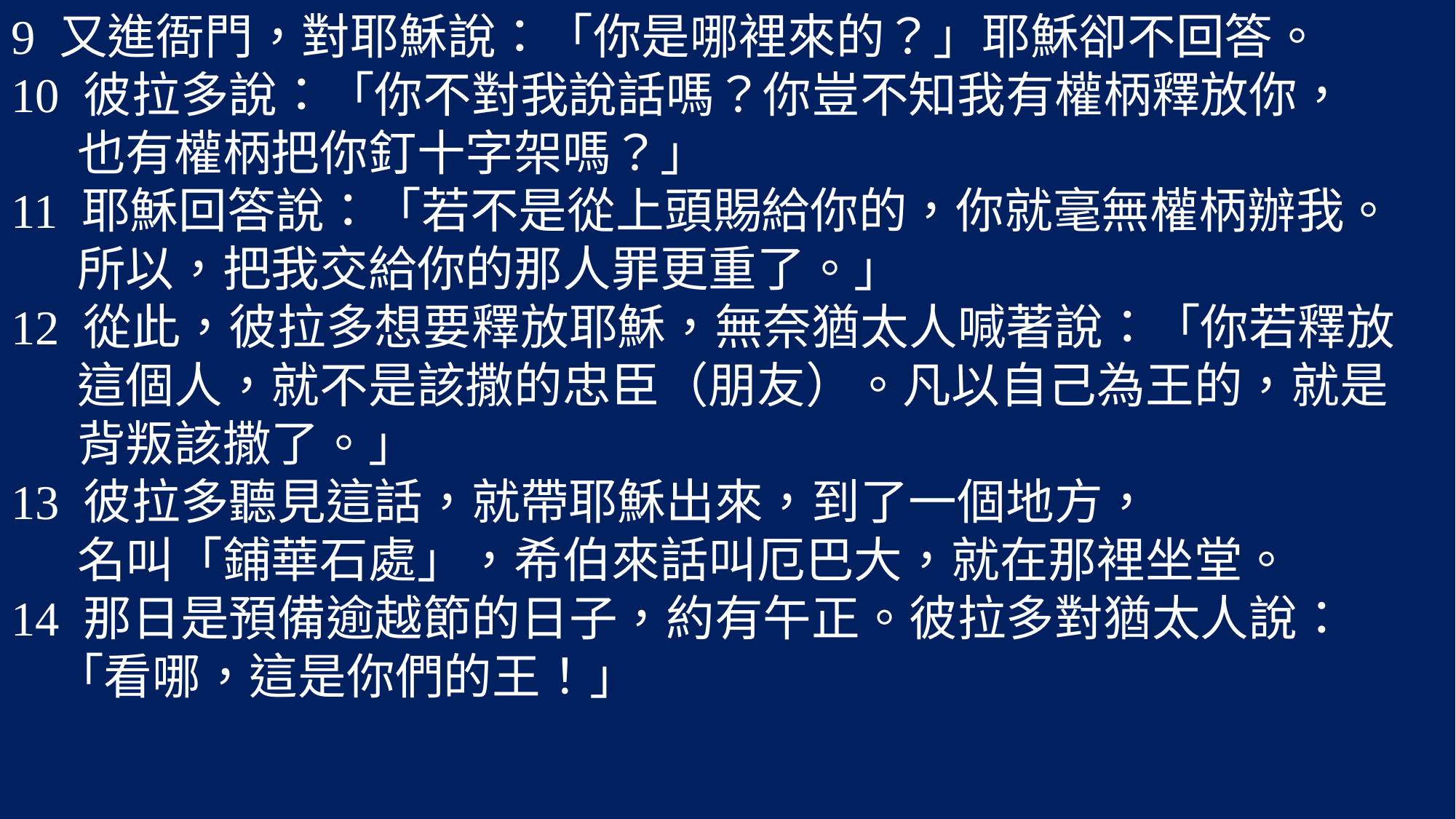

9 又進衙門，對耶穌說：「你是哪裡來的？」耶穌卻不回答。
10 彼拉多說：「你不對我說話嗎？你豈不知我有權柄釋放你，
     也有權柄把你釘十字架嗎？」
11 耶穌回答說：「若不是從上頭賜給你的，你就毫無權柄辦我。
     所以，把我交給你的那人罪更重了。」
12 從此，彼拉多想要釋放耶穌，無奈猶太人喊著說：「你若釋放
     這個人，就不是該撒的忠臣（朋友）。凡以自己為王的，就是
     背叛該撒了。」
13 彼拉多聽見這話，就帶耶穌出來，到了一個地方，
     名叫「鋪華石處」，希伯來話叫厄巴大，就在那裡坐堂。
14 那日是預備逾越節的日子，約有午正。彼拉多對猶太人說：
   「看哪，這是你們的王！」